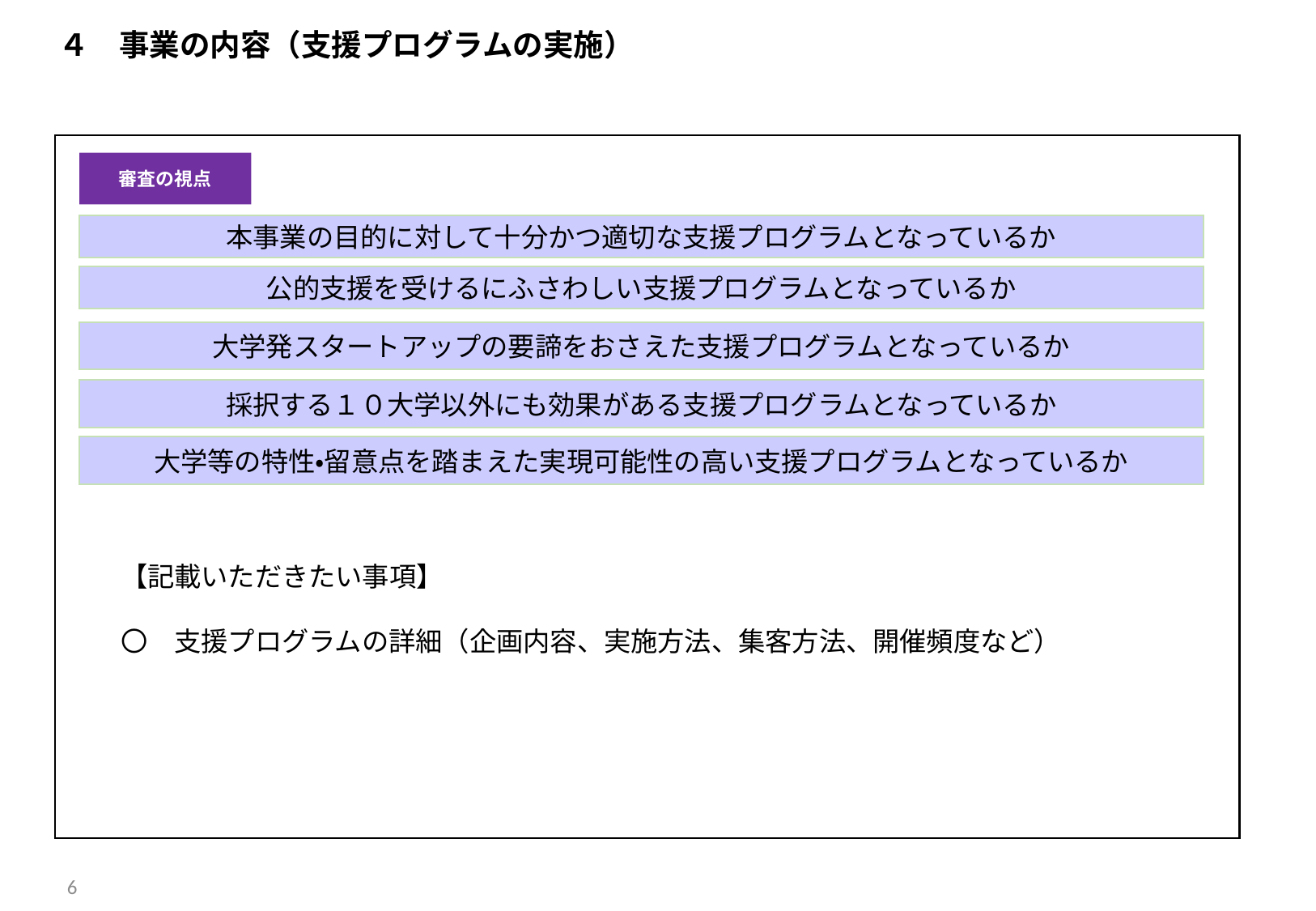

４　事業の内容（支援プログラムの実施）

【記載いただきたい事項】

〇　支援プログラムの詳細（企画内容、実施方法、集客方法、開催頻度など）

審査の視点
本事業の目的に対して十分かつ適切な支援プログラムとなっているか
公的支援を受けるにふさわしい支援プログラムとなっているか
大学発スタートアップの要諦をおさえた支援プログラムとなっているか
採択する１０大学以外にも効果がある支援プログラムとなっているか
大学等の特性・留意点を踏まえた実現可能性の高い支援プログラムとなっているか
6